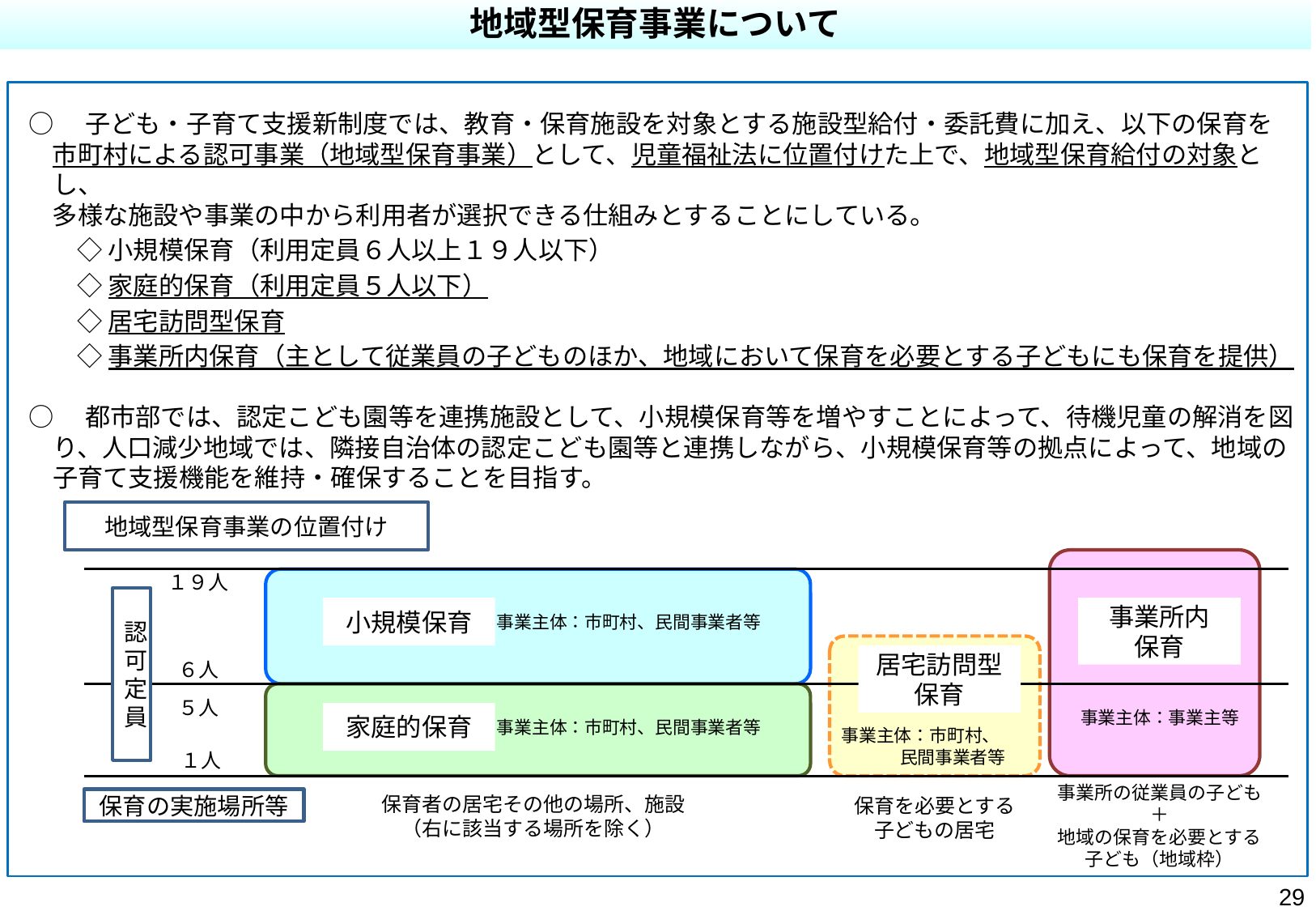

地域型保育事業について

○　子ども・子育て支援新制度では、教育・保育施設を対象とする施設型給付・委託費に加え、以下の保育を
市町村による認可事業（地域型保育事業）として、児童福祉法に位置付けた上で、地域型保育給付の対象とし、
多様な施設や事業の中から利用者が選択できる仕組みとすることにしている。
◇小規模保育（利用定員６人以上１９人以下）
◇家庭的保育（利用定員５人以下）
◇居宅訪問型保育
◇事業所内保育（主として従業員の子どものほか、地域において保育を必要とする子どもにも保育を提供）

○　都市部では、認定こども園等を連携施設として、小規模保育等を増やすことによって、待機児童の解消を図り、人口減少地域では、隣接自治体の認定こども園等と連携しながら、小規模保育等の拠点によって、地域の子育て支援機能を維持・確保することを目指す。

地域型保育事業の位置付け

１９人

認可定員
小規模保育
事業所内
保育
事業主体：市町村、民間事業者等

居宅訪問型保育
６人

５人
事業主体：事業主等
家庭的保育
事業主体：市町村、民間事業者等
事業主体：市町村、
民間事業者等
１人
事業所の従業員の子ども
＋
地域の保育を必要とする
子ども（地域枠）
保育の実施場所等
保育者の居宅その他の場所、施設
（右に該当する場所を除く）
保育を必要とする
子どもの居宅
29